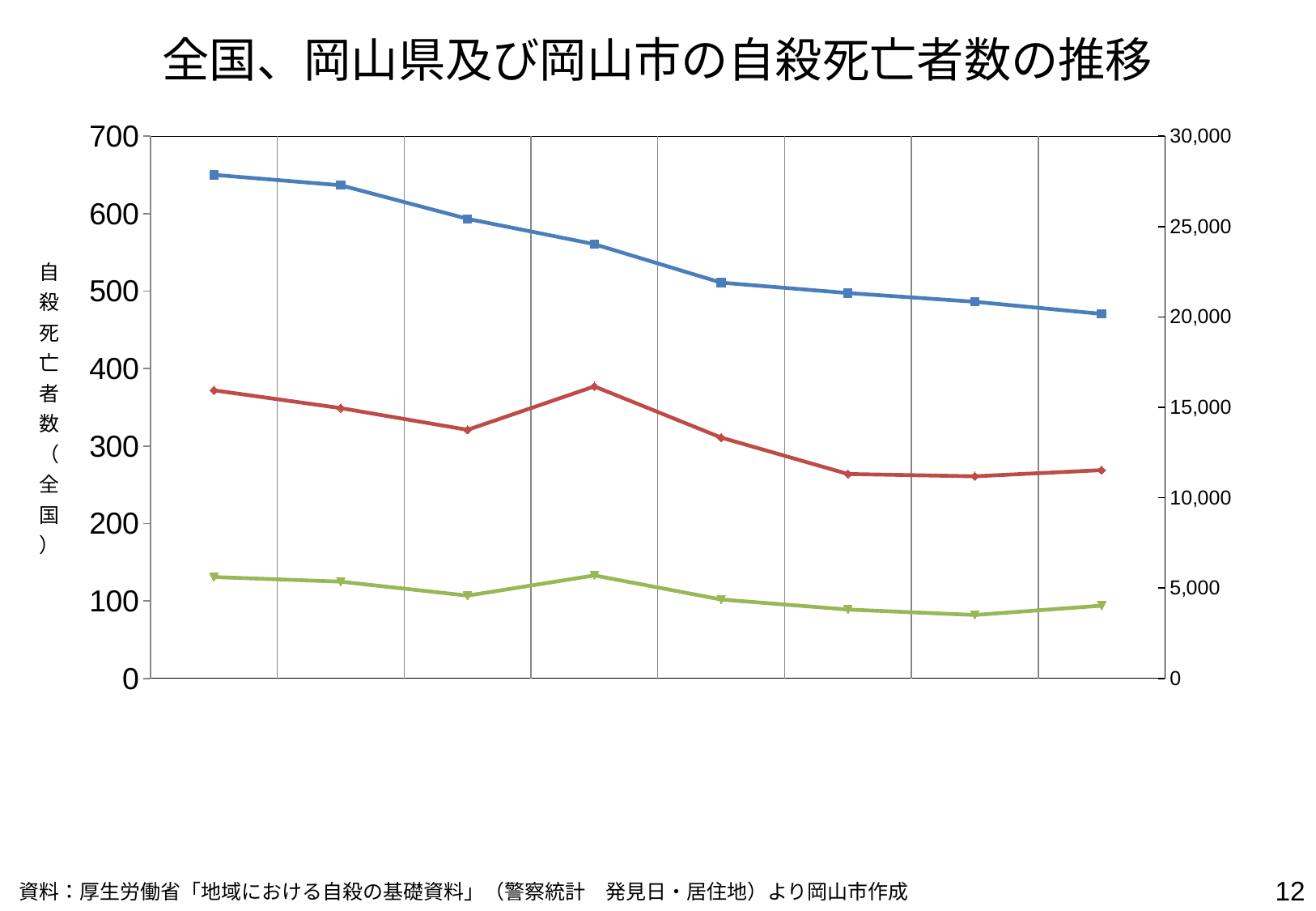

全国、岡山県及び岡山市の自殺死亡者数の推移

### Chart

| Category | 全国 | 岡山県 | 岡山市 |
|---|---|---|---|
| H24 | 27858.0 | 372.0 | 131.0 |
| H25 | 27283.0 | 349.0 | 125.0 |
| H26 | 25427.0 | 321.0 | 107.0 |
| H27 | 24025.0 | 377.0 | 133.0 |
| H28 | 21897.0 | 311.0 | 102.0 |
| H29 | 21321.0 | 264.0 | 89.0 |
| H30 | 20840.0 | 261.0 | 82.0 |
| R1 | 20169.0 | 269.0 | 94.0 |
12
資料：厚生労働省「地域における自殺の基礎資料」（警察統計　発見日・居住地）より岡山市作成